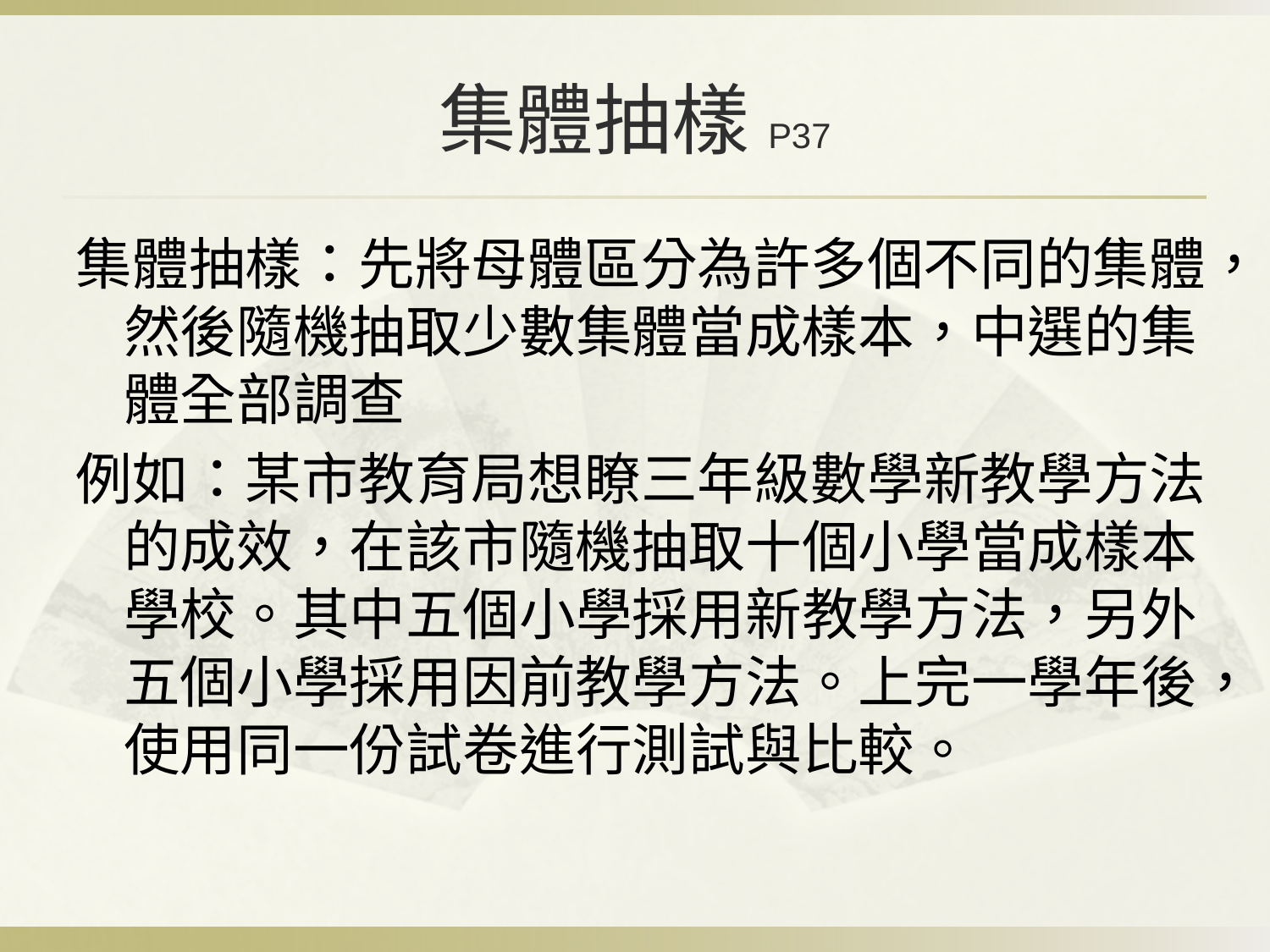

# 集體抽樣P37
集體抽樣：先將母體區分為許多個不同的集體，然後隨機抽取少數集體當成樣本，中選的集體全部調查
例如：某市教育局想瞭三年級數學新教學方法的成效，在該市隨機抽取十個小學當成樣本學校。其中五個小學採用新教學方法，另外五個小學採用因前教學方法。上完一學年後，使用同一份試卷進行測試與比較。